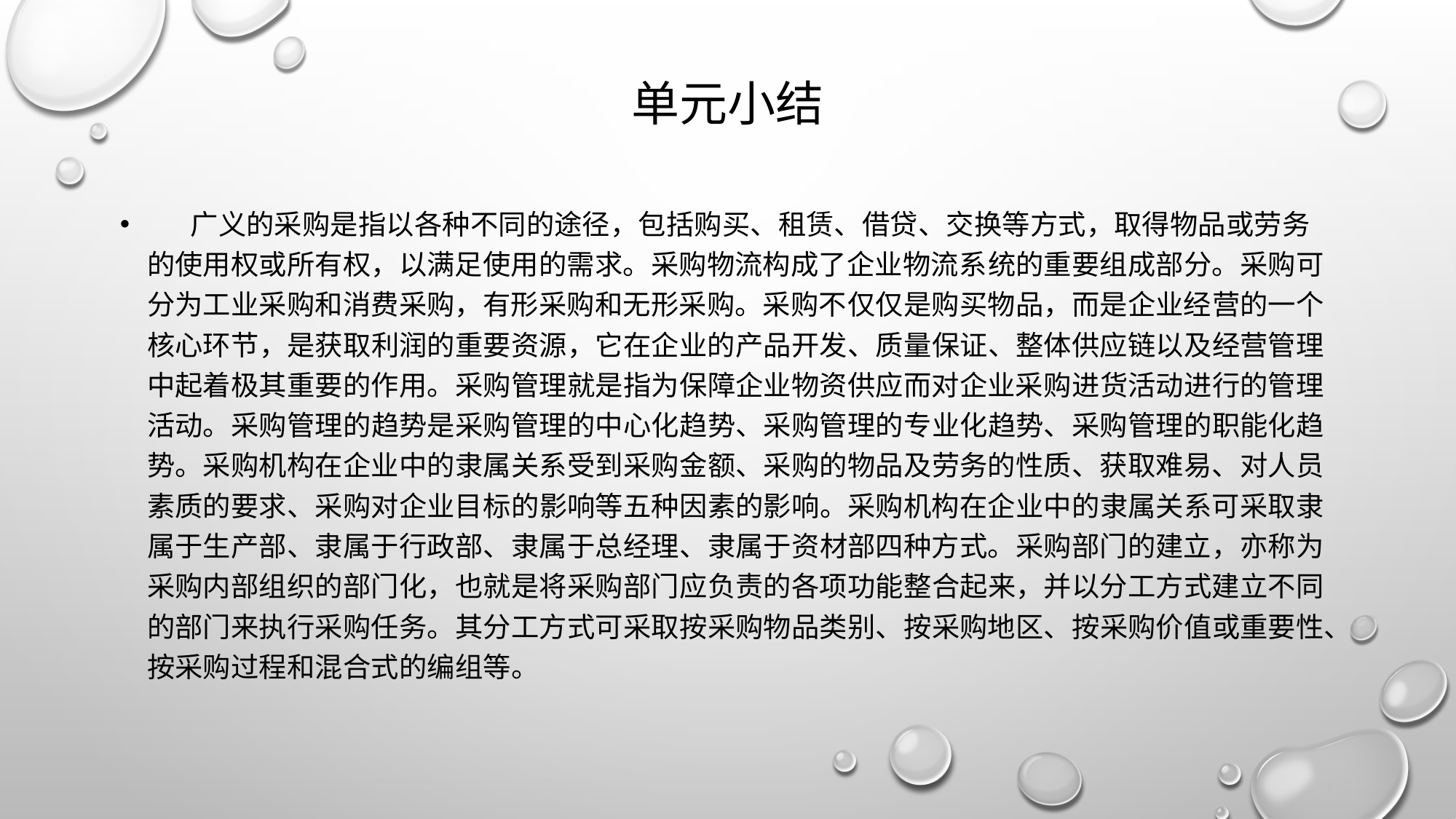

# 单元小结
      广义的采购是指以各种不同的途径，包括购买、租赁、借贷、交换等方式，取得物品或劳务的使用权或所有权，以满足使用的需求。采购物流构成了企业物流系统的重要组成部分。采购可分为工业采购和消费采购，有形采购和无形采购。采购不仅仅是购买物品，而是企业经营的一个核心环节，是获取利润的重要资源，它在企业的产品开发、质量保证、整体供应链以及经营管理中起着极其重要的作用。采购管理就是指为保障企业物资供应而对企业采购进货活动进行的管理活动。采购管理的趋势是采购管理的中心化趋势、采购管理的专业化趋势、采购管理的职能化趋势。采购机构在企业中的隶属关系受到采购金额、采购的物品及劳务的性质、获取难易、对人员素质的要求、采购对企业目标的影响等五种因素的影响。采购机构在企业中的隶属关系可采取隶属于生产部、隶属于行政部、隶属于总经理、隶属于资材部四种方式。采购部门的建立，亦称为采购内部组织的部门化，也就是将采购部门应负责的各项功能整合起来，并以分工方式建立不同的部门来执行采购任务。其分工方式可采取按采购物品类别、按采购地区、按采购价值或重要性、按采购过程和混合式的编组等。